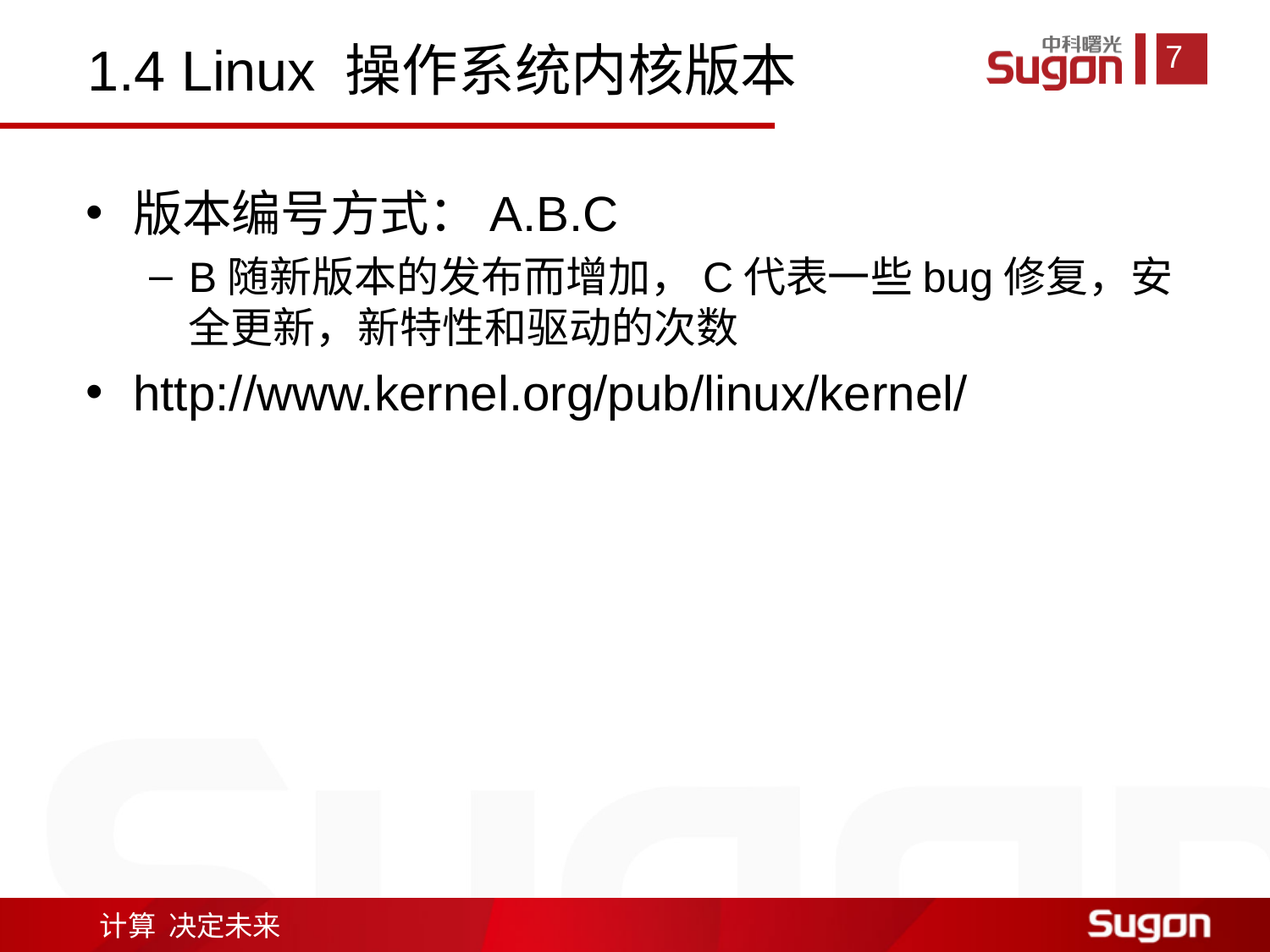

1.4 Linux 操作系统内核版本
版本编号方式：A.B.C
B随新版本的发布而增加，C代表一些bug修复，安全更新，新特性和驱动的次数
http://www.kernel.org/pub/linux/kernel/